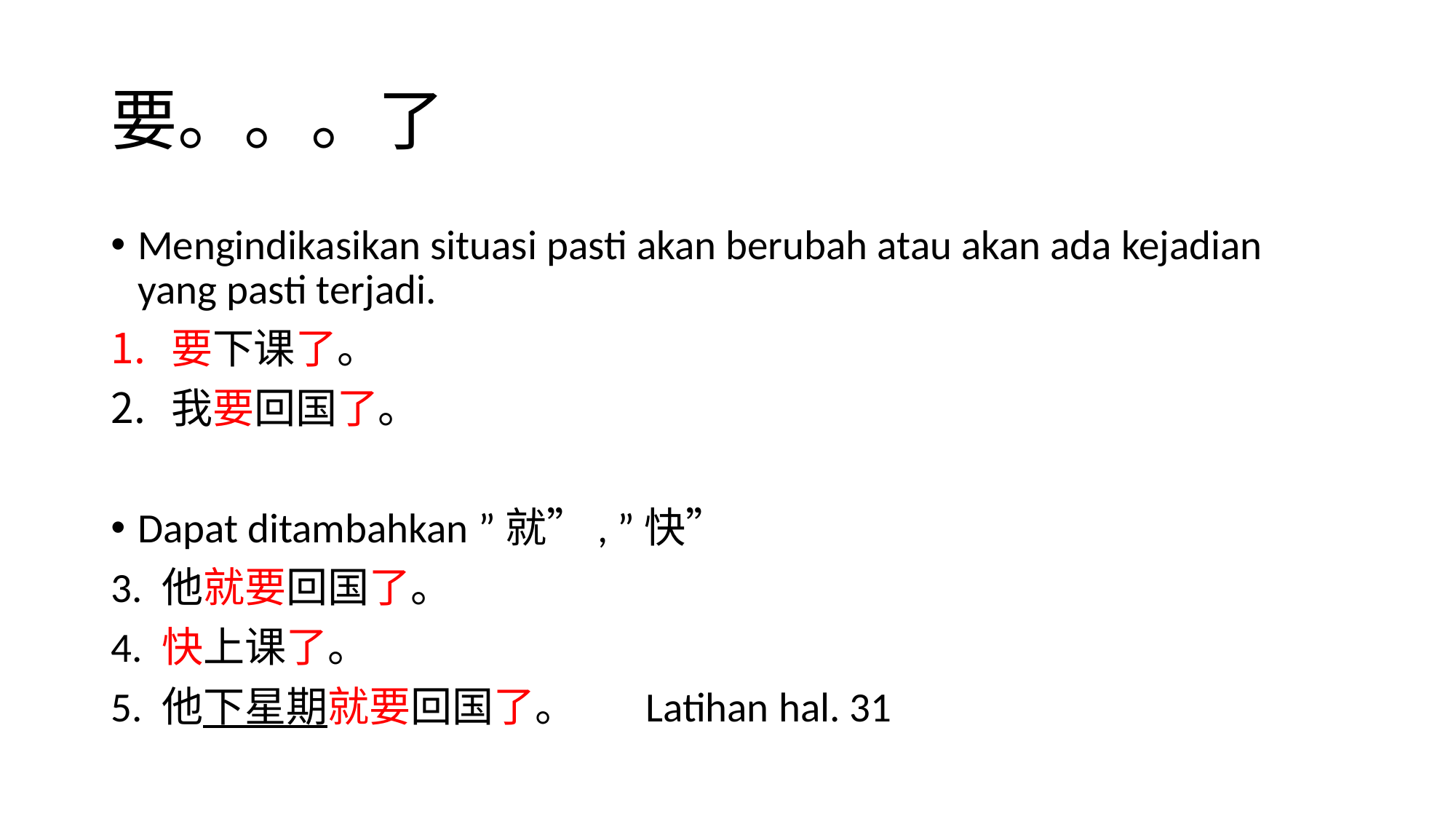

# 要。。。了
Mengindikasikan situasi pasti akan berubah atau akan ada kejadian yang pasti terjadi.
要下课了。
我要回国了。

Dapat ditambahkan ”就”, ”快”
3. 他就要回国了。
4. 快上课了。
5. 他下星期就要回国了。	Latihan hal. 31